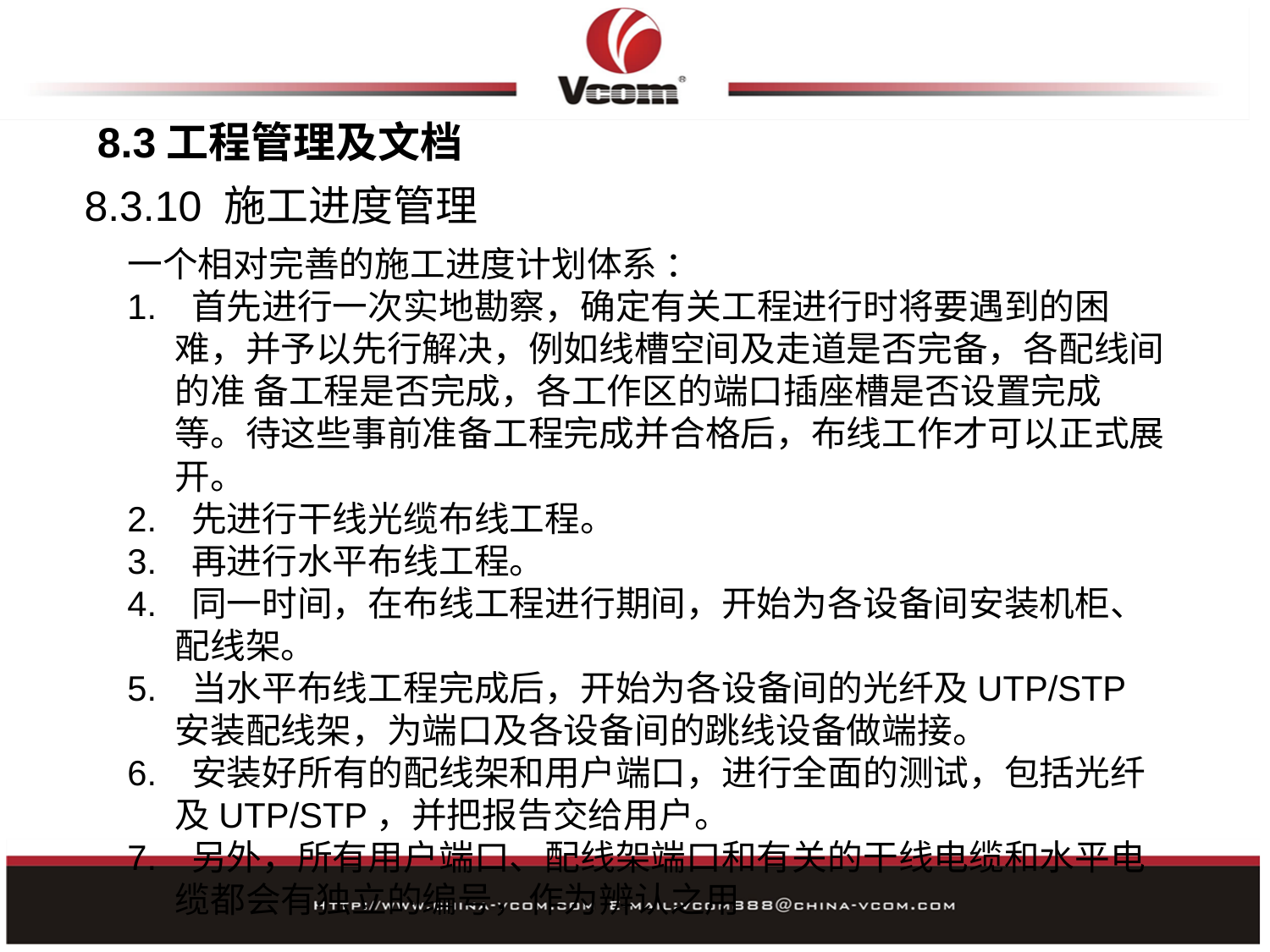

8.3工程管理及文档
 8.3.10 施工进度管理
一个相对完善的施工进度计划体系 ：
 首先进行一次实地勘察，确定有关工程进行时将要遇到的困难，并予以先行解决，例如线槽空间及走道是否完备，各配线间的准 备工程是否完成，各工作区的端口插座槽是否设置完成等。待这些事前准备工程完成并合格后，布线工作才可以正式展开。
 先进行干线光缆布线工程。
 再进行水平布线工程。
 同一时间，在布线工程进行期间，开始为各设备间安装机柜、配线架。
 当水平布线工程完成后，开始为各设备间的光纤及UTP/STP安装配线架，为端口及各设备间的跳线设备做端接。
 安装好所有的配线架和用户端口，进行全面的测试，包括光纤及UTP/STP，并把报告交给用户。
 另外，所有用户端口、配线架端口和有关的干线电缆和水平电缆都会有独立的编号，作为辨认之用